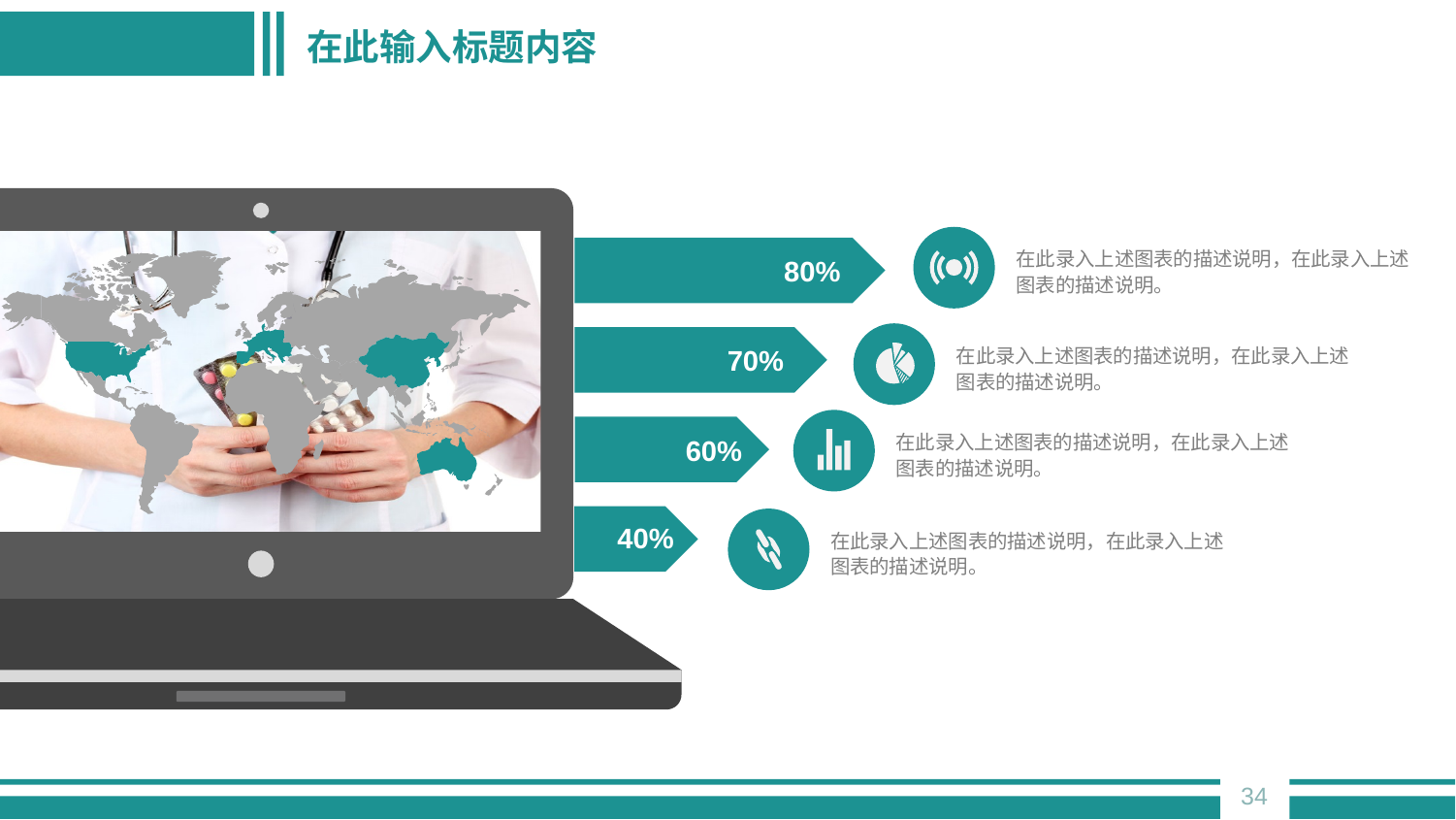

# 在此输入标题内容

80%
在此录入上述图表的描述说明，在此录入上述图表的描述说明。

70%
在此录入上述图表的描述说明，在此录入上述图表的描述说明。

60%
在此录入上述图表的描述说明，在此录入上述图表的描述说明。

40%

在此录入上述图表的描述说明，在此录入上述图表的描述说明。
34